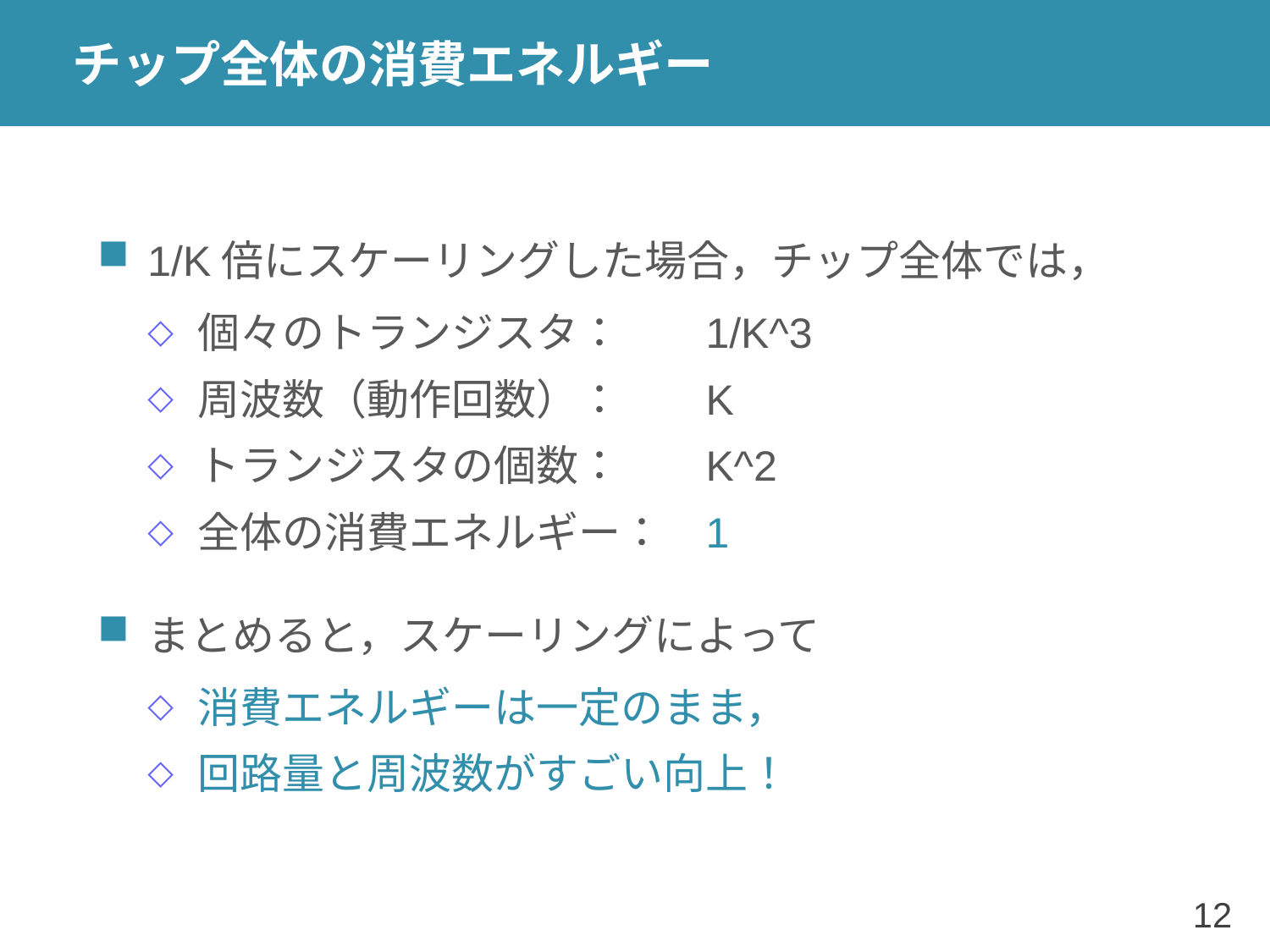

# チップ全体の消費エネルギー
1/K倍にスケーリングした場合，チップ全体では，
個々のトランジスタ：　	1/K^3
周波数（動作回数）：　	K
トランジスタの個数：　	K^2
全体の消費エネルギー：	1
まとめると，スケーリングによって
消費エネルギーは一定のまま，
回路量と周波数がすごい向上！